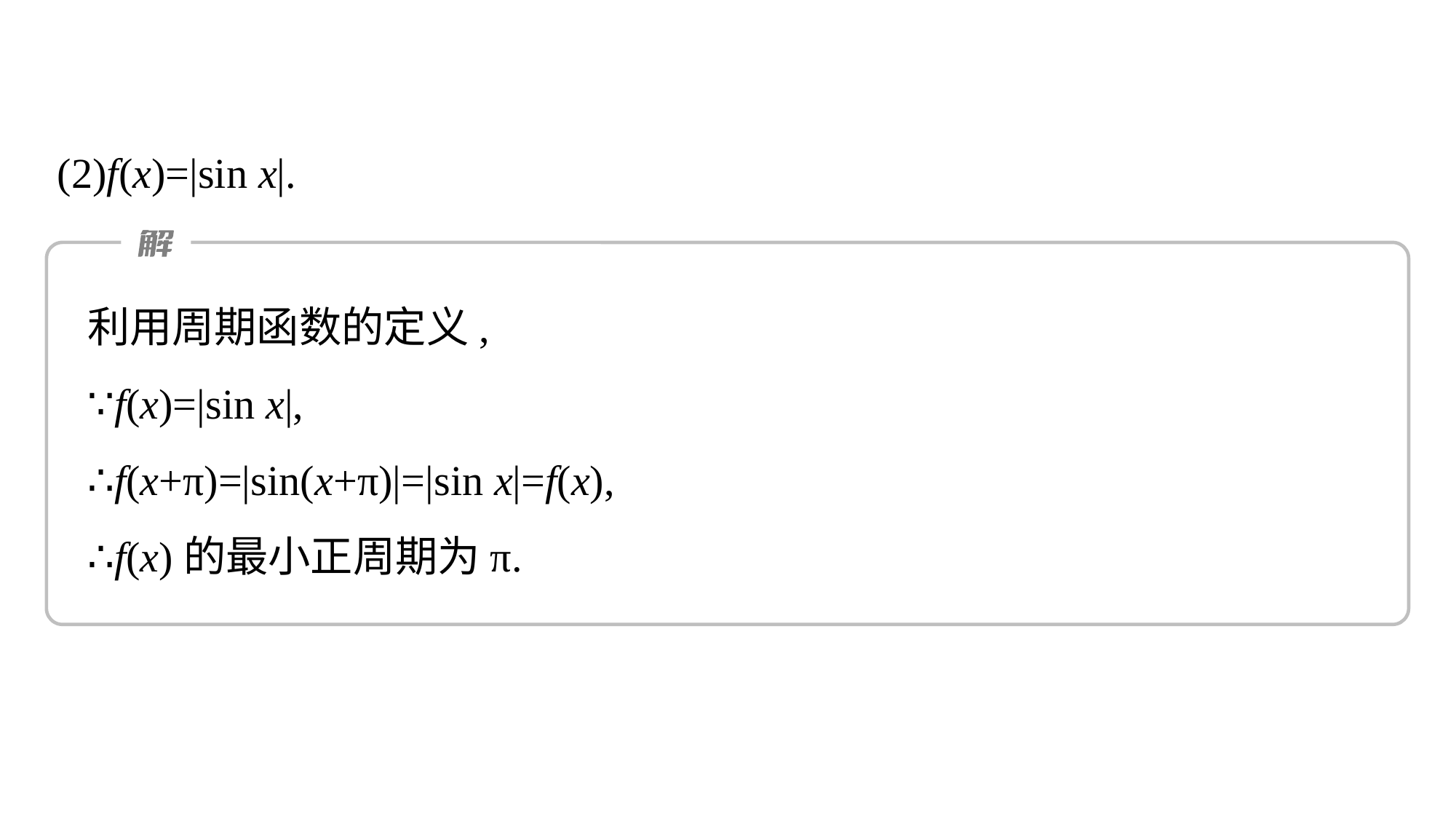

(2)f(x)=|sin x|.

利用周期函数的定义,
∵f(x)=|sin x|,
∴f(x+π)=|sin(x+π)|=|sin x|=f(x),
∴f(x)的最小正周期为π.